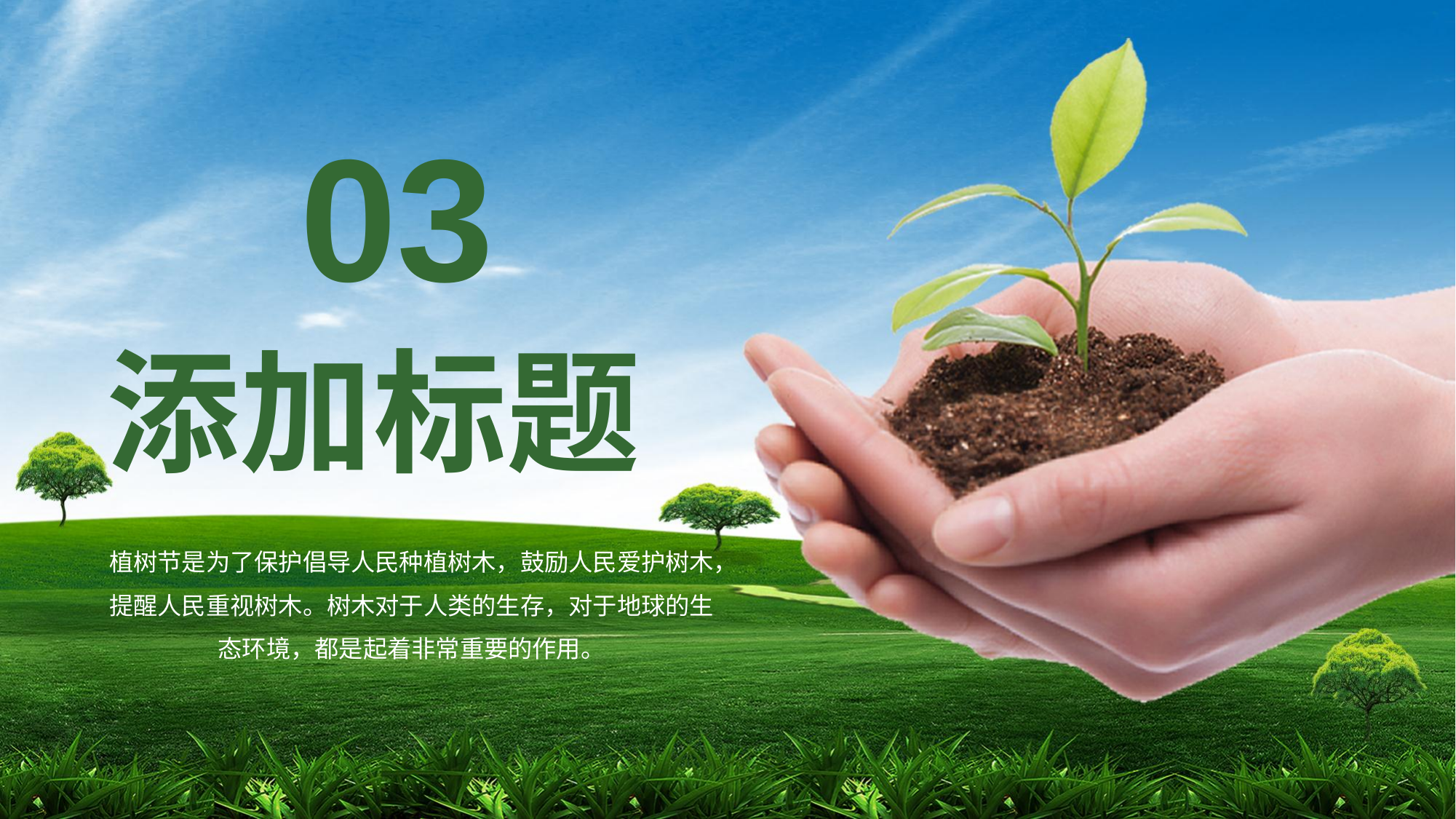

03
添加标题
植树节是为了保护倡导人民种植树木，鼓励人民爱护树木，提醒人民重视树木。树木对于人类的生存，对于地球的生态环境，都是起着非常重要的作用。